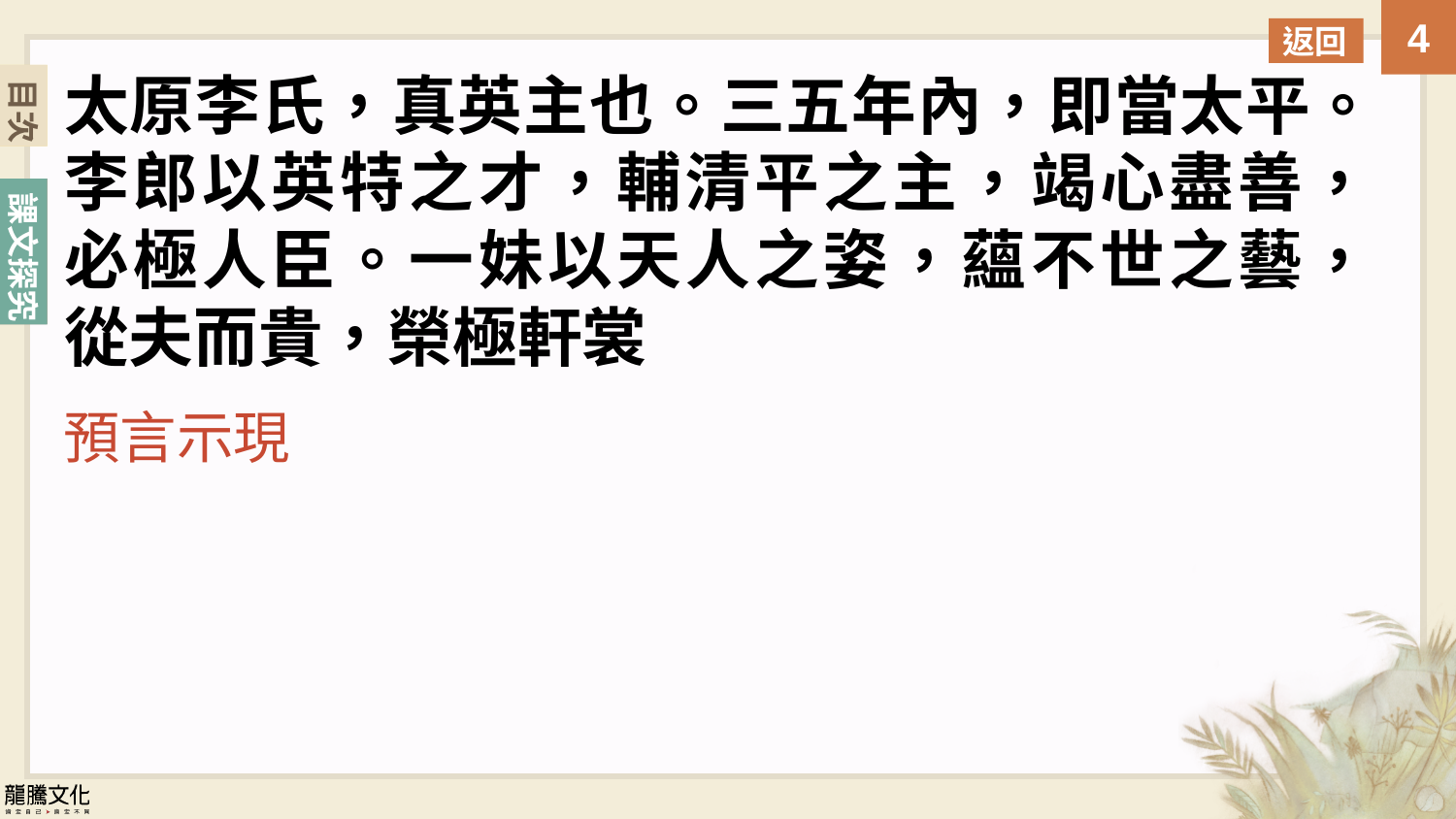

返回
太原李氏，真英主也。三五年內，即當太平。李郎以英特之才，輔清平之主，竭心盡善，
必極人臣。一妹以天人之姿，蘊不世之藝，
從夫而貴，榮極軒裳
預言示現